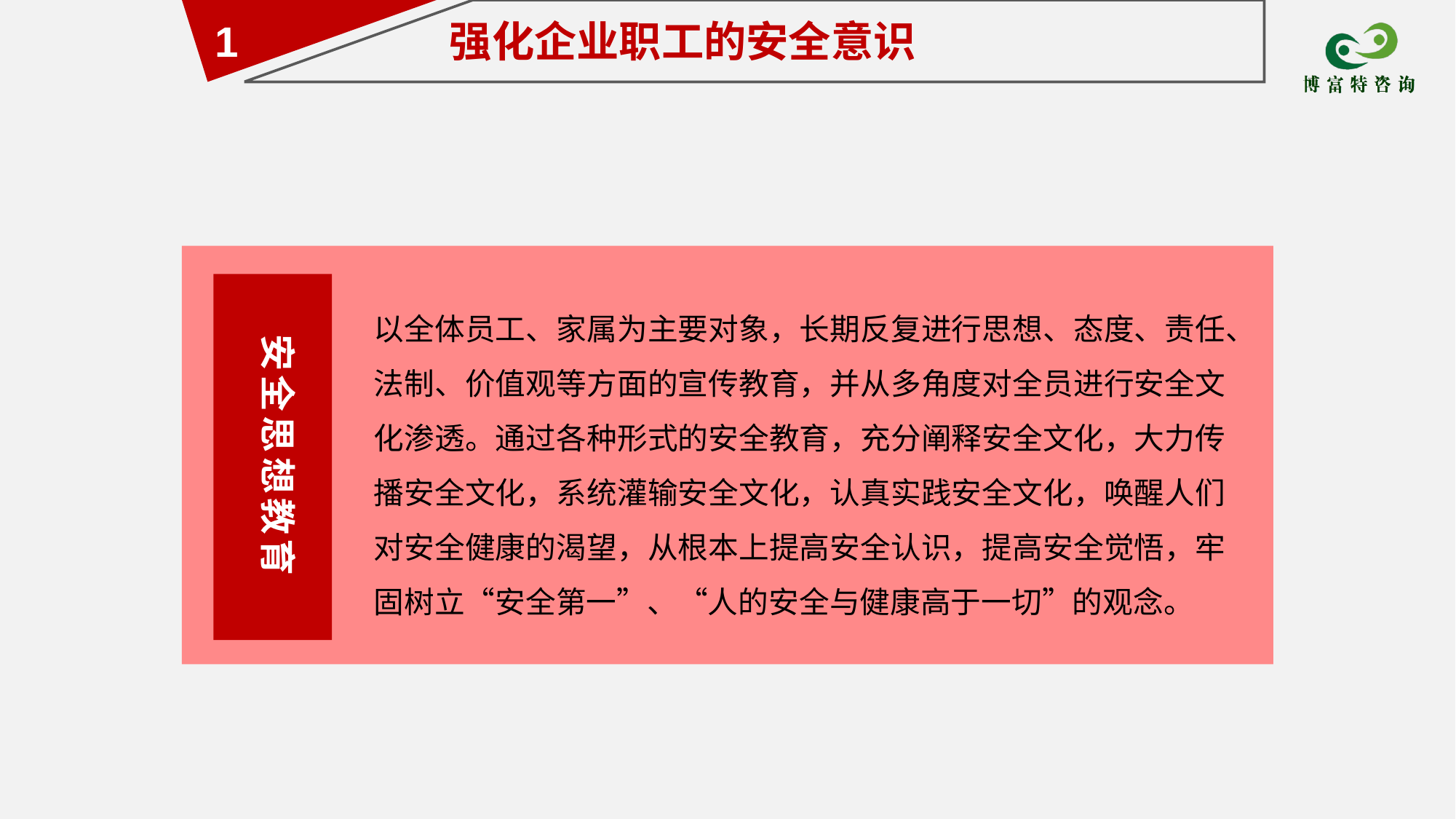

1
强化企业职工的安全意识

以全体员工、家属为主要对象，长期反复进行思想、态度、责任、法制、价值观等方面的宣传教育，并从多角度对全员进行安全文化渗透。通过各种形式的安全教育，充分阐释安全文化，大力传播安全文化，系统灌输安全文化，认真实践安全文化，唤醒人们对安全健康的渴望，从根本上提高安全认识，提高安全觉悟，牢固树立“安全第一”、“人的安全与健康高于一切”的观念。
安全思想教育